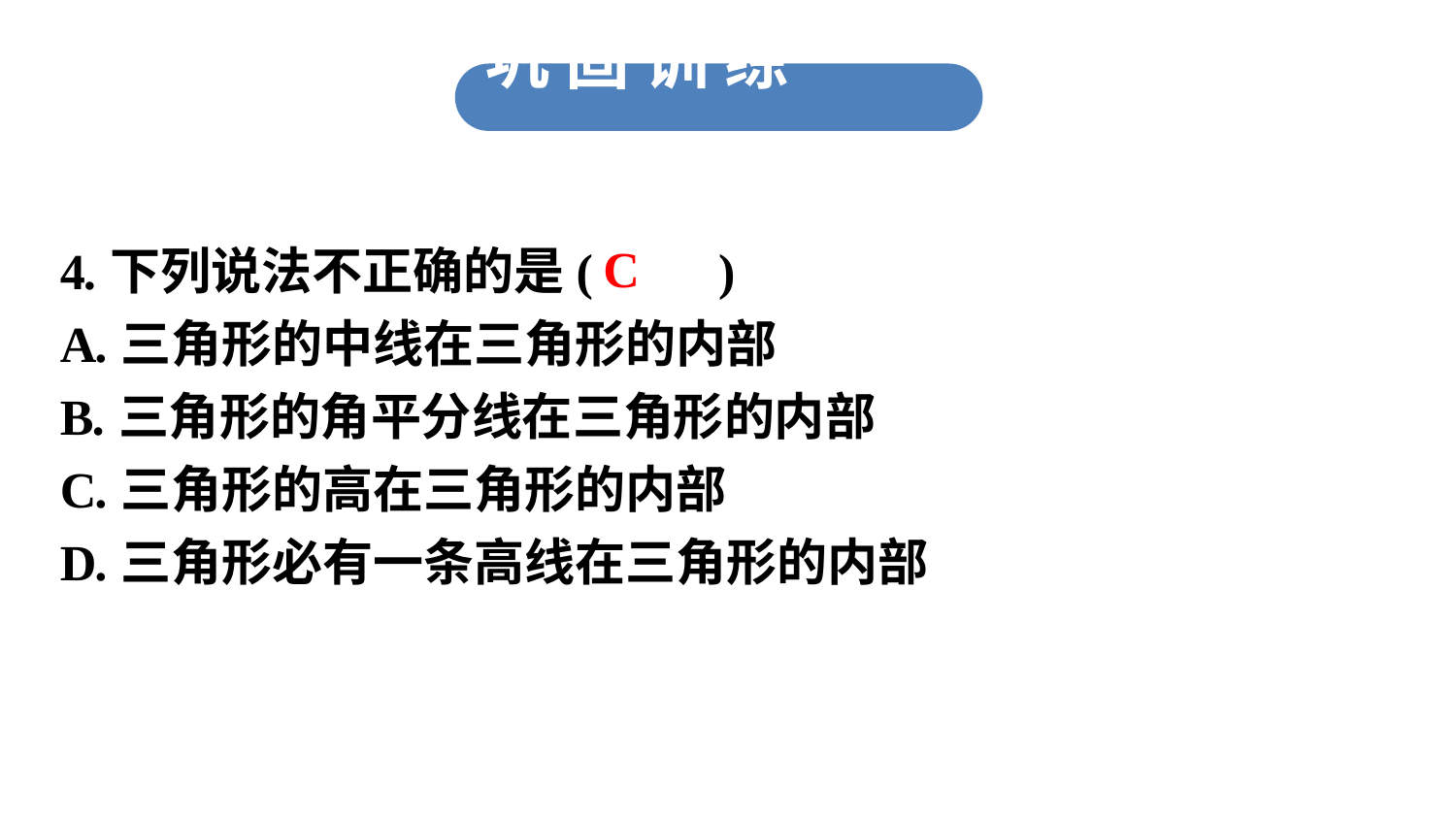

巩 固 训 练
4.下列说法不正确的是(　　)
A.三角形的中线在三角形的内部
B.三角形的角平分线在三角形的内部
C.三角形的高在三角形的内部
D.三角形必有一条高线在三角形的内部
C